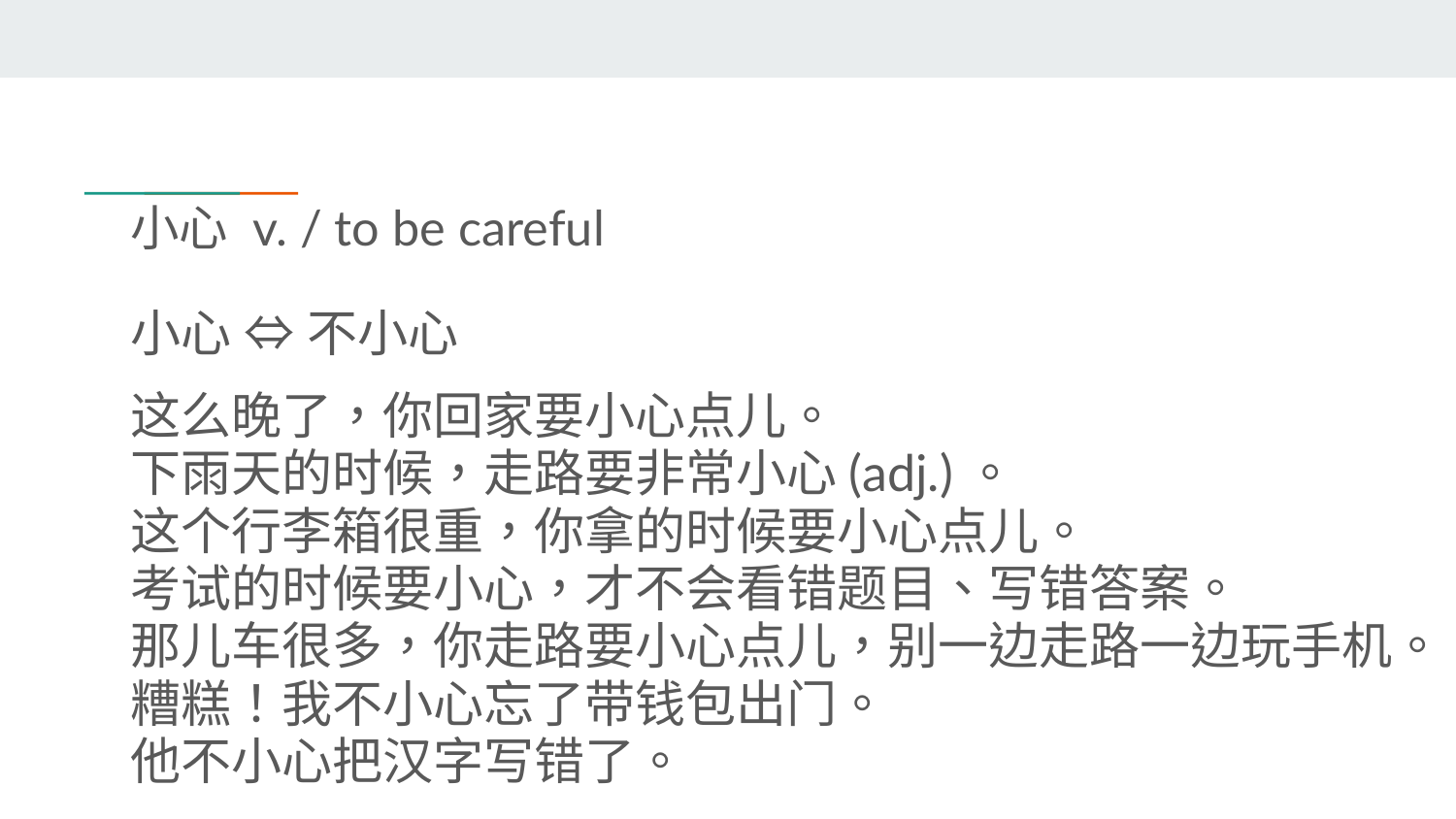

# 小心 v. / to be careful

小心 ⇔ 不小心
这么晚了，你回家要小心点儿。
下雨天的时候，走路要非常小心(adj.)。
这个行李箱很重，你拿的时候要小心点儿。
考试的时候要小心，才不会看错题目、写错答案。
那儿车很多，你走路要小心点儿，别一边走路一边玩手机。
糟糕！我不小心忘了带钱包出门。
他不小心把汉字写错了。